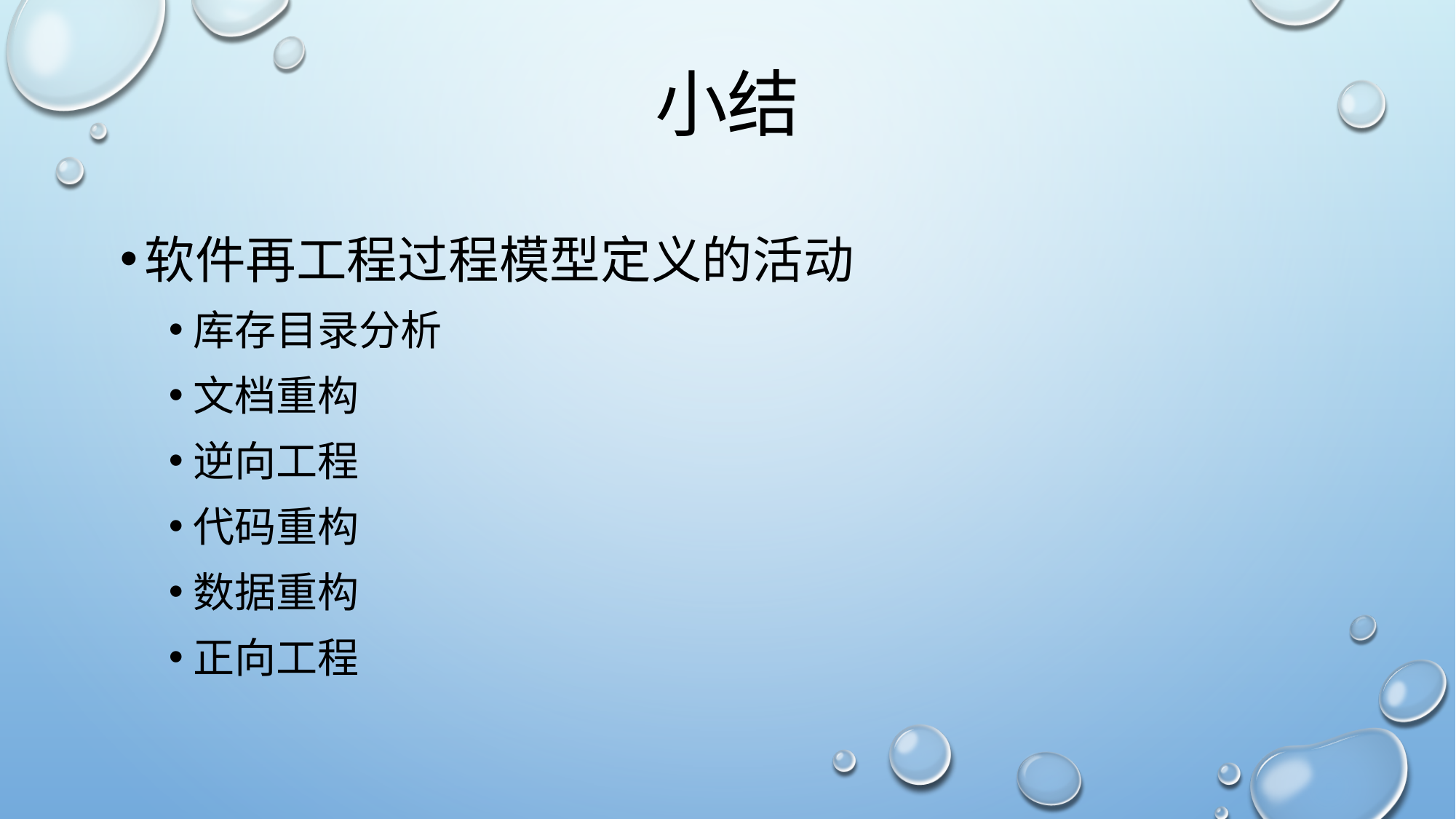

# 小结
软件再工程过程模型定义的活动
库存目录分析
文档重构
逆向工程
代码重构
数据重构
正向工程